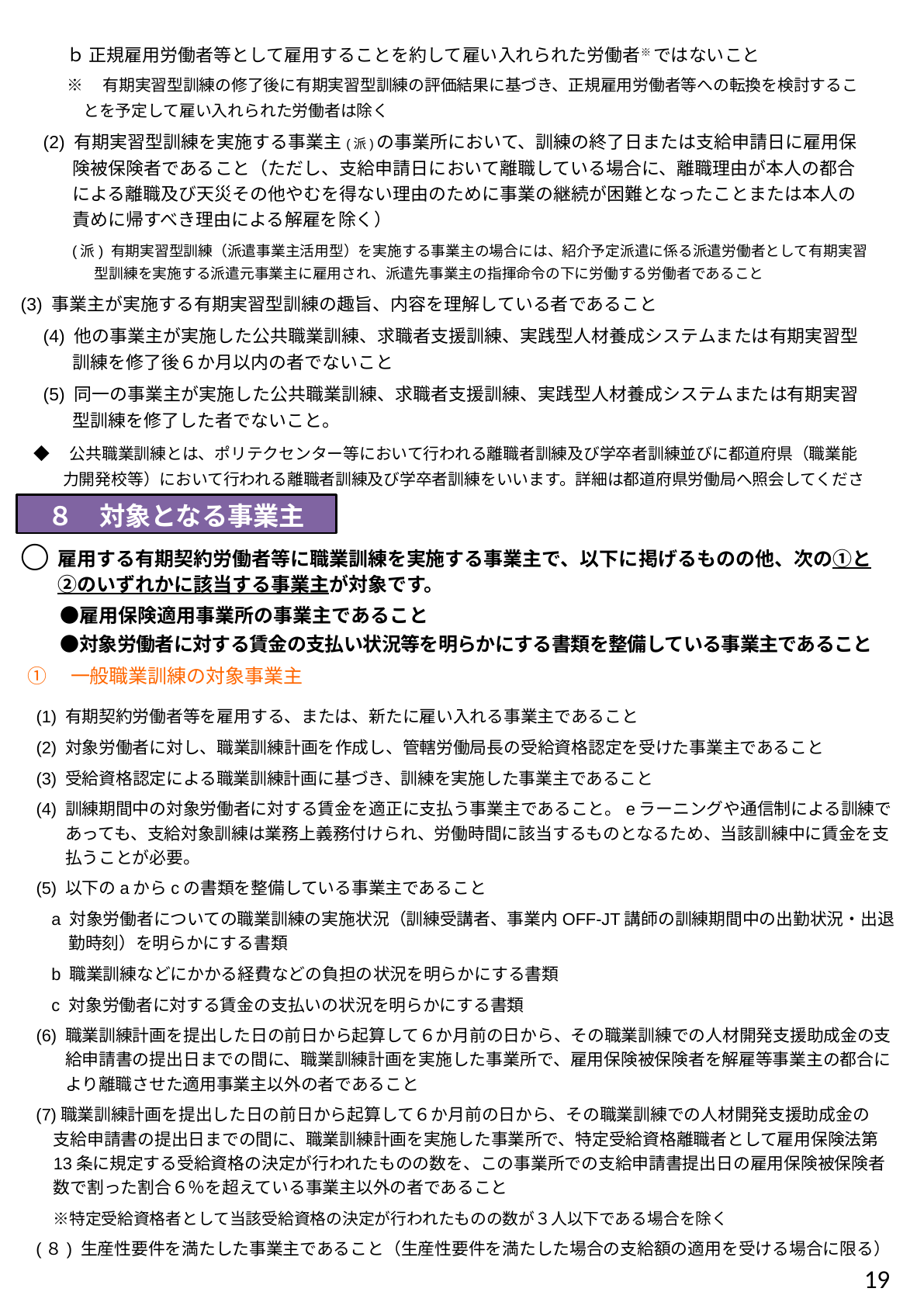

ｂ 正規雇用労働者等として雇用することを約して雇い入れられた労働者※ ではないこと
※　有期実習型訓練の修了後に有期実習型訓練の評価結果に基づき、正規雇用労働者等への転換を検討することを予定して雇い入れられた労働者は除く
(2) 有期実習型訓練を実施する事業主(派)の事業所において、訓練の終了日または支給申請日に雇用保険被保険者であること（ただし、支給申請日において離職している場合に、離職理由が本人の都合による離職及び天災その他やむを得ない理由のために事業の継続が困難となったことまたは本人の責めに帰すべき理由による解雇を除く）
(派) 有期実習型訓練（派遣事業主活用型）を実施する事業主の場合には、紹介予定派遣に係る派遣労働者として有期実習型訓練を実施する派遣元事業主に雇用され、派遣先事業主の指揮命令の下に労働する労働者であること
(3) 事業主が実施する有期実習型訓練の趣旨、内容を理解している者であること
(4) 他の事業主が実施した公共職業訓練、求職者支援訓練、実践型人材養成システムまたは有期実習型訓練を修了後６か月以内の者でないこと
(5) 同一の事業主が実施した公共職業訓練、求職者支援訓練、実践型人材養成システムまたは有期実習型訓練を修了した者でないこと。
◆　公共職業訓練とは、ポリテクセンター等において行われる離職者訓練及び学卒者訓練並びに都道府県（職業能力開発校等）において行われる離職者訓練及び学卒者訓練をいいます。詳細は都道府県労働局へ照会してください。

８　対象となる事業主
雇用する有期契約労働者等に職業訓練を実施する事業主で、以下に掲げるものの他、次の①と②のいずれかに該当する事業主が対象です。
　　●雇用保険適用事業所の事業主であること
　　●対象労働者に対する賃金の支払い状況等を明らかにする書類を整備している事業主であること

①　一般職業訓練の対象事業主
有期契約労働者等を雇用する、または、新たに雇い入れる事業主であること
対象労働者に対し、職業訓練計画を作成し、管轄労働局長の受給資格認定を受けた事業主であること
受給資格認定による職業訓練計画に基づき、訓練を実施した事業主であること
訓練期間中の対象労働者に対する賃金を適正に支払う事業主であること。eラーニングや通信制による訓練であっても、支給対象訓練は業務上義務付けられ、労働時間に該当するものとなるため、当該訓練中に賃金を支払うことが必要。
以下のaからcの書類を整備している事業主であること
a 対象労働者についての職業訓練の実施状況（訓練受講者、事業内OFF-JT講師の訓練期間中の出勤状況・出退　勤時刻）を明らかにする書類
b 職業訓練などにかかる経費などの負担の状況を明らかにする書類
c 対象労働者に対する賃金の支払いの状況を明らかにする書類
職業訓練計画を提出した日の前日から起算して６か月前の日から、その職業訓練での人材開発支援助成金の支給申請書の提出日までの間に、職業訓練計画を実施した事業所で、雇用保険被保険者を解雇等事業主の都合により離職させた適用事業主以外の者であること
(7)職業訓練計画を提出した日の前日から起算して６か月前の日から、その職業訓練での人材開発支援助成金の　支給申請書の提出日までの間に、職業訓練計画を実施した事業所で、特定受給資格離職者として雇用保険法第13条に規定する受給資格の決定が行われたものの数を、この事業所での支給申請書提出日の雇用保険被保険者数で割った割合６％を超えている事業主以外の者であること
　　※特定受給資格者として当該受給資格の決定が行われたものの数が３人以下である場合を除く
(８) 生産性要件を満たした事業主であること（生産性要件を満たした場合の支給額の適用を受ける場合に限る）

19